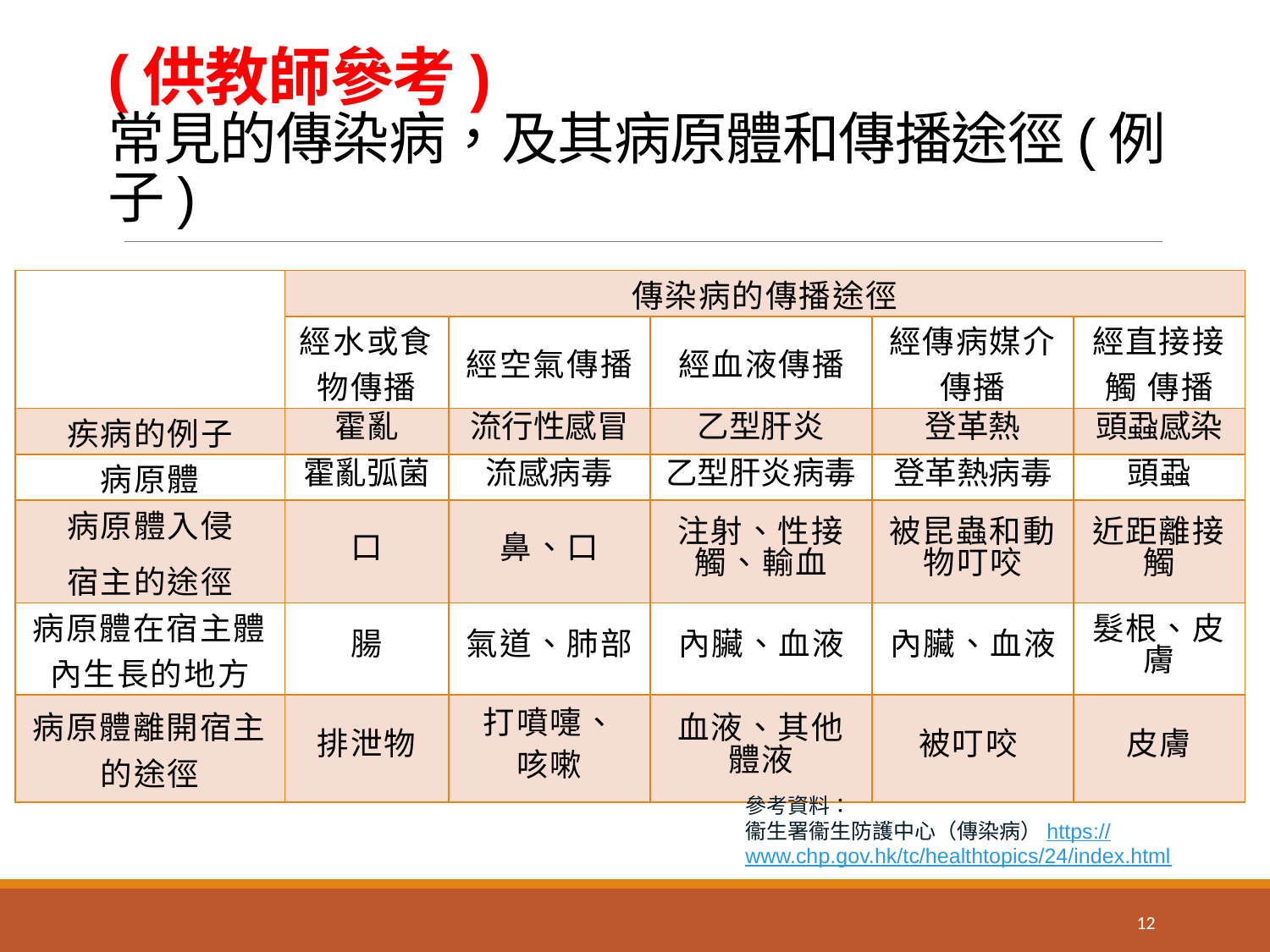

# (供教師參考) 常見的傳染病，及其病原體和傳播途徑(例子)
|  | 傳染病的傳播途徑 |  |  |  |  |
| --- | --- | --- | --- | --- | --- |
|  | 經水或食物傳播 | 經空氣傳播 | 經血液傳播 | 經傳病媒介 傳播 | 經直接接觸 傳播 |
| 疾病的例子 | 霍亂 | 流行性感冒 | 乙型肝炎 | 登革熱 | 頭蝨感染 |
| 病原體 | 霍亂弧菌 | 流感病毒 | 乙型肝炎病毒 | 登革熱病毒 | 頭蝨 |
| 病原體入侵 宿主的途徑 | 口 | 鼻、口 | 注射、性接觸、輸血 | 被昆蟲和動物叮咬 | 近距離接觸 |
| 病原體在宿主體內生長的地方 | 腸 | 氣道、肺部 | 內臟、血液 | 內臟、血液 | 髮根、皮膚 |
| 病原體離開宿主的途徑 | 排泄物 | 打噴嚏、 咳嗽 | 血液、其他體液 | 被叮咬 | 皮膚 |
參考資料：
衞生署衞生防護中心（傳染病）https://www.chp.gov.hk/tc/healthtopics/24/index.html

12